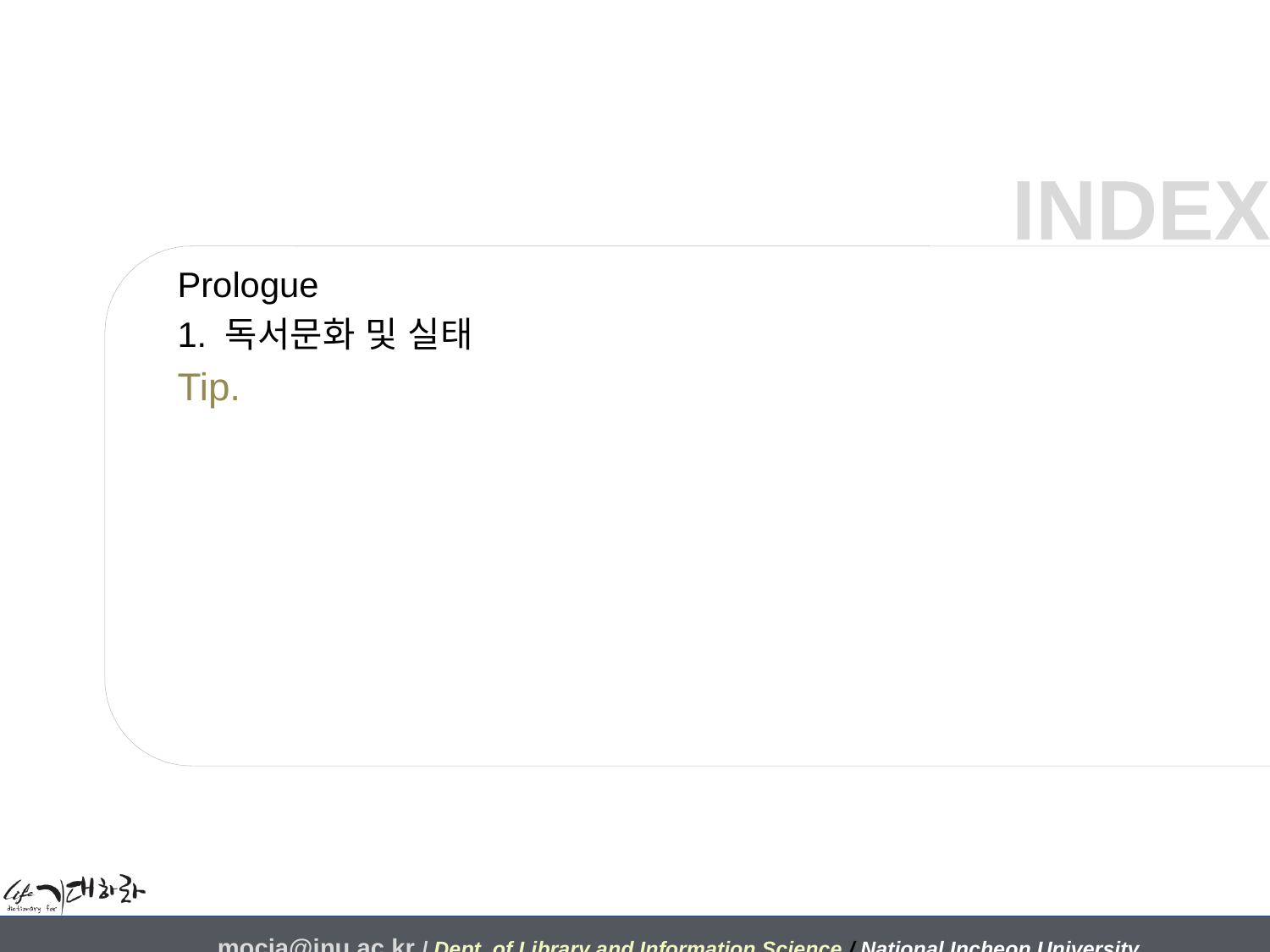

Prologue
독서문화 및 실태
Tip.

mocja@inu.ac.kr / Dept. of Library and Information Science / National Incheon University